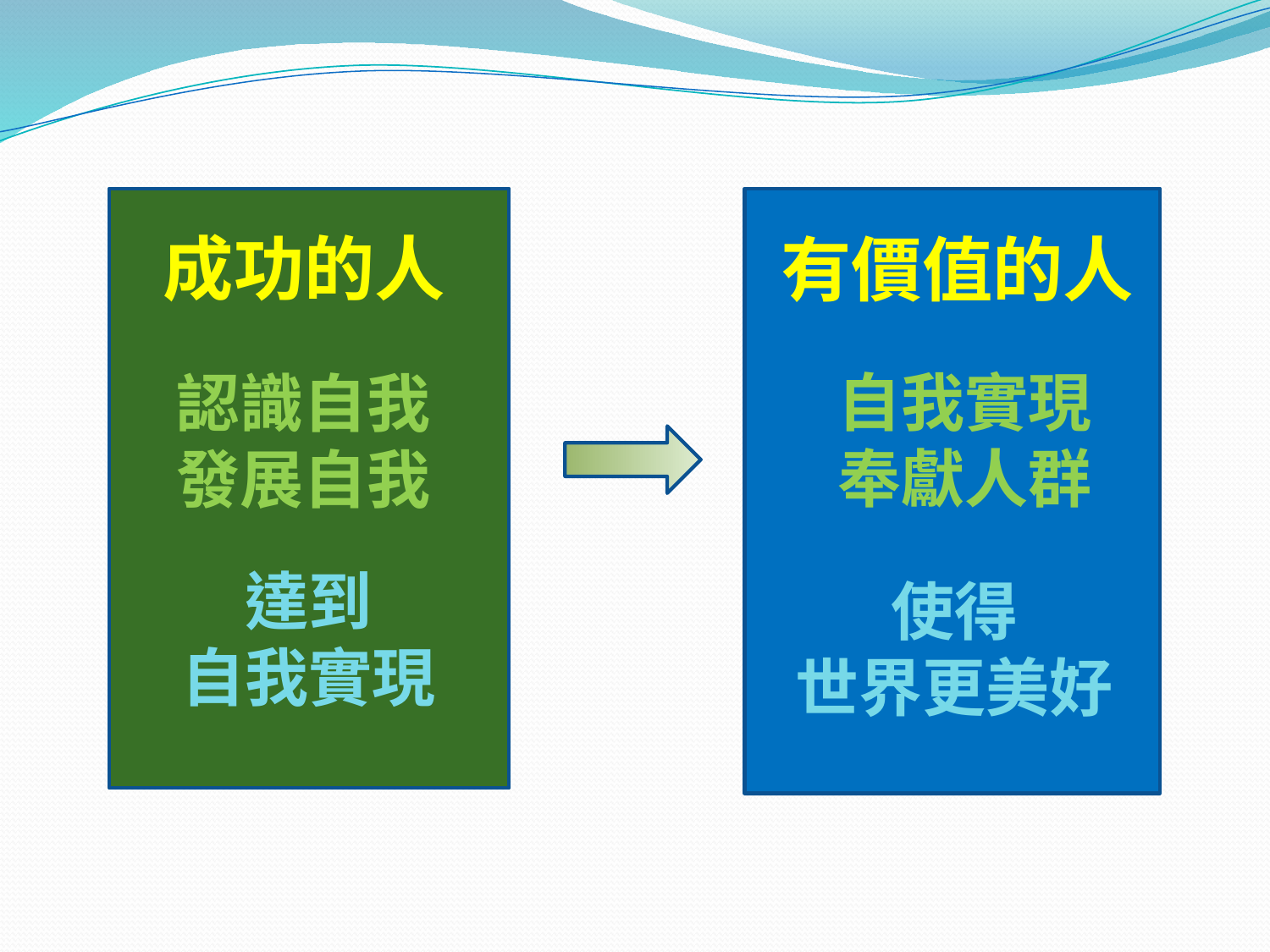

成功的人

有價值的人
自我實現
奉獻人群
認識自我
發展自我

達到
自我實現
使得
世界更美好